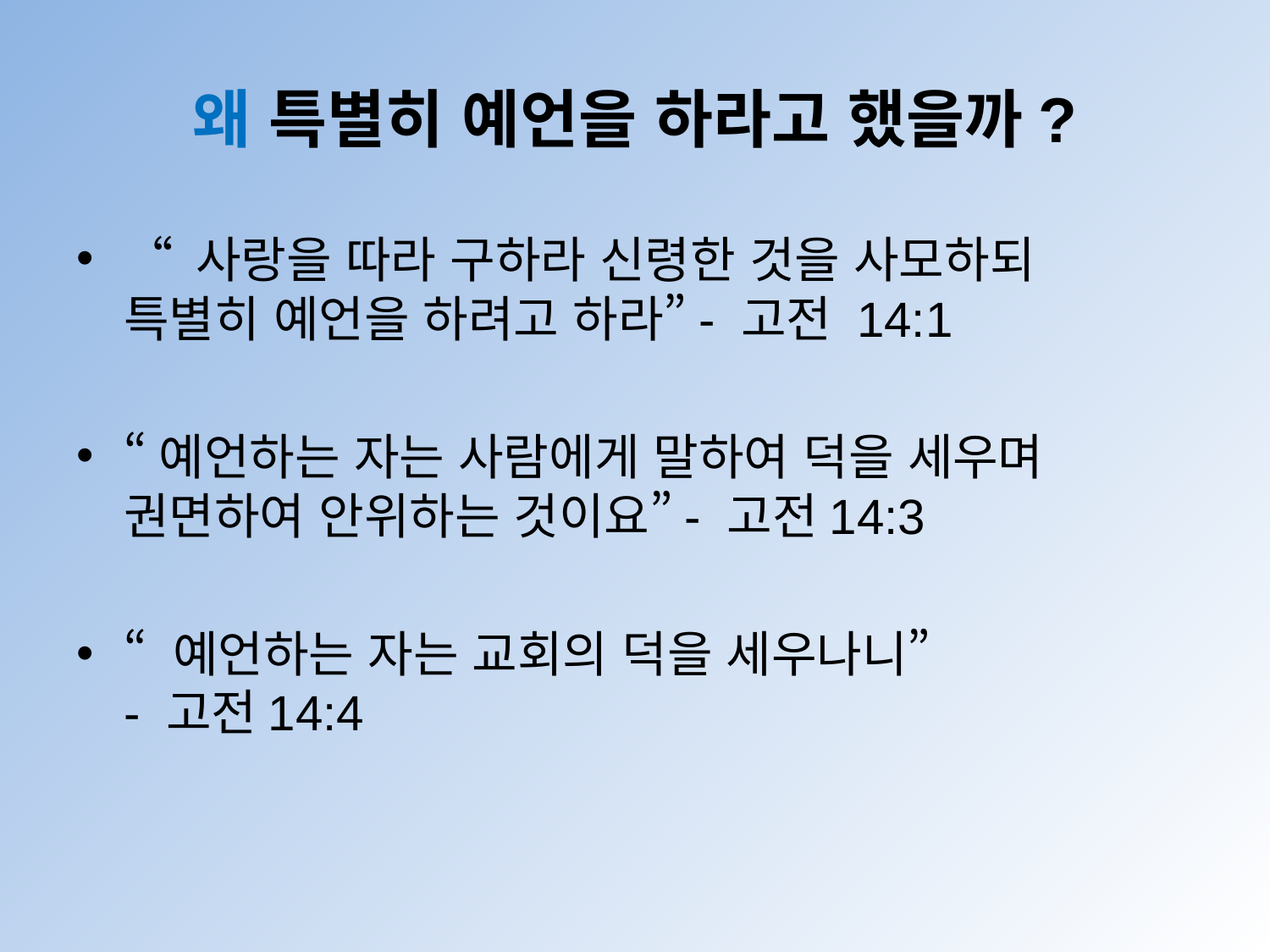

# 왜 특별히 예언을 하라고 했을까?
“ 사랑을 따라 구하라 신령한 것을 사모하되
특별히 예언을 하려고 하라”- 고전 14:1

“예언하는 자는 사람에게 말하여 덕을 세우며
권면하여 안위하는 것이요”- 고전14:3

“ 예언하는 자는 교회의 덕을 세우나니”
- 고전14:4